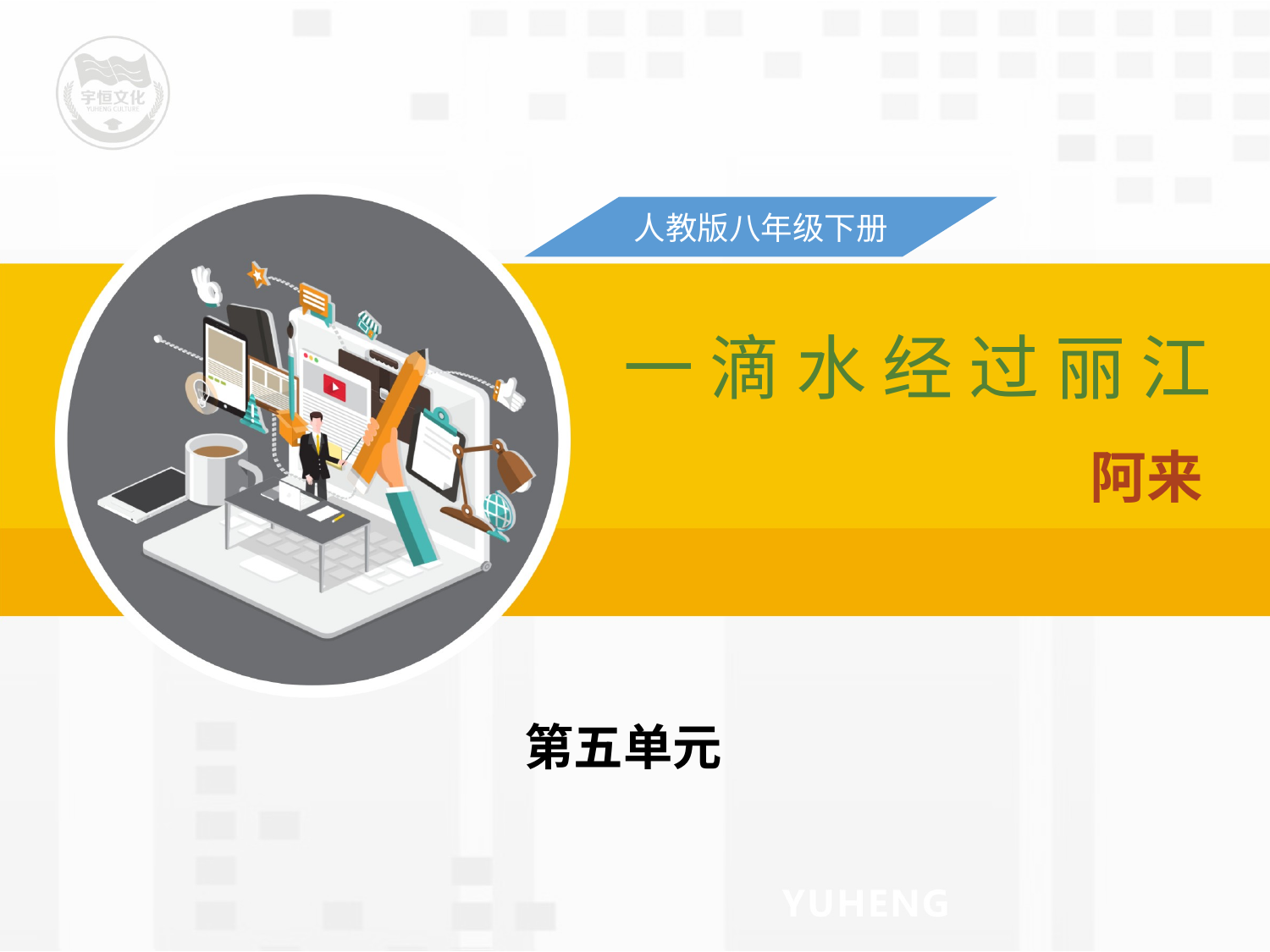

人教版八年级下册
一 滴 水 经 过 丽 江
阿来
第五单元